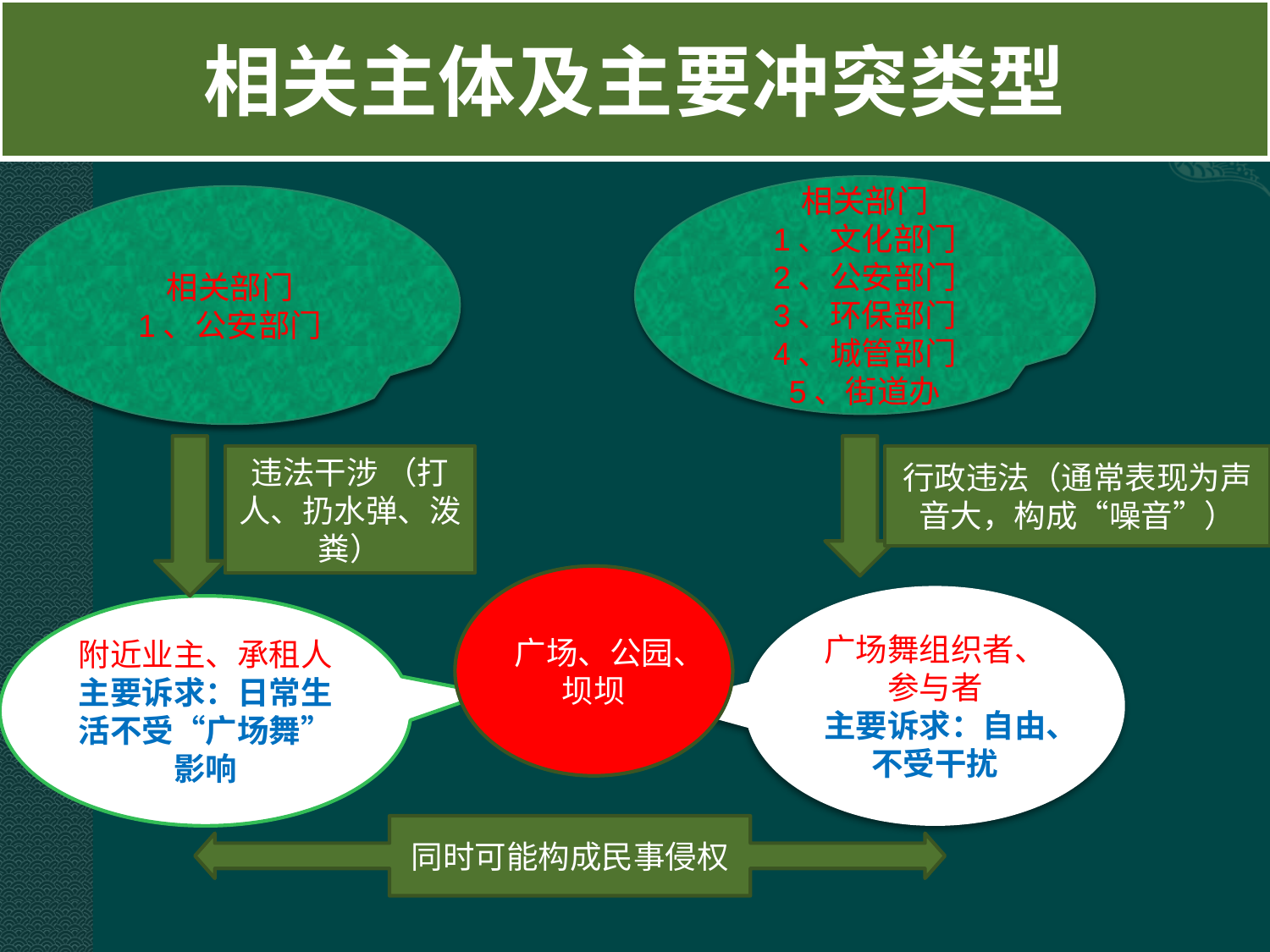

# 相关主体及主要冲突类型
相关部门
1、文化部门
2、公安部门
3、环保部门
4、城管部门
5、街道办
相关部门
1、公安部门

违法干涉 （打人、扔水弹、泼粪）
行政违法（通常表现为声音大，构成“噪音”）
广场、公园、坝坝
广场舞组织者、参与者
主要诉求：自由、不受干扰
附近业主、承租人
主要诉求：日常生活不受“广场舞”影响
同时可能构成民事侵权